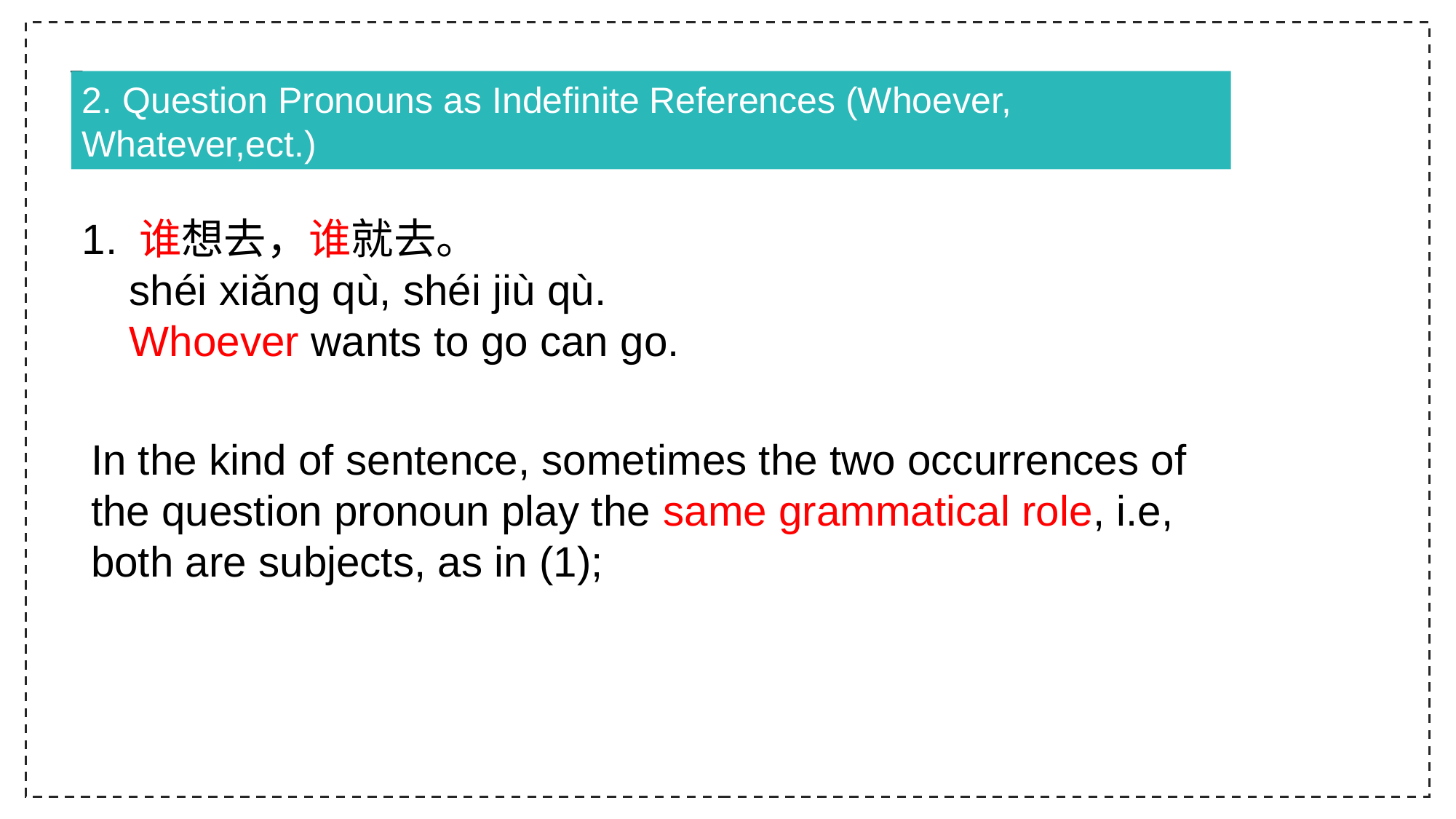

2. Question Pronouns as Indefinite References (Whoever, Whatever,ect.)
1. 谁想去，谁就去。
    shéi xiǎng qù, shéi jiù qù.
    Whoever wants to go can go.
In the kind of sentence, sometimes the two occurrences of the question pronoun play the same grammatical role, i.e, both are subjects, as in (1);